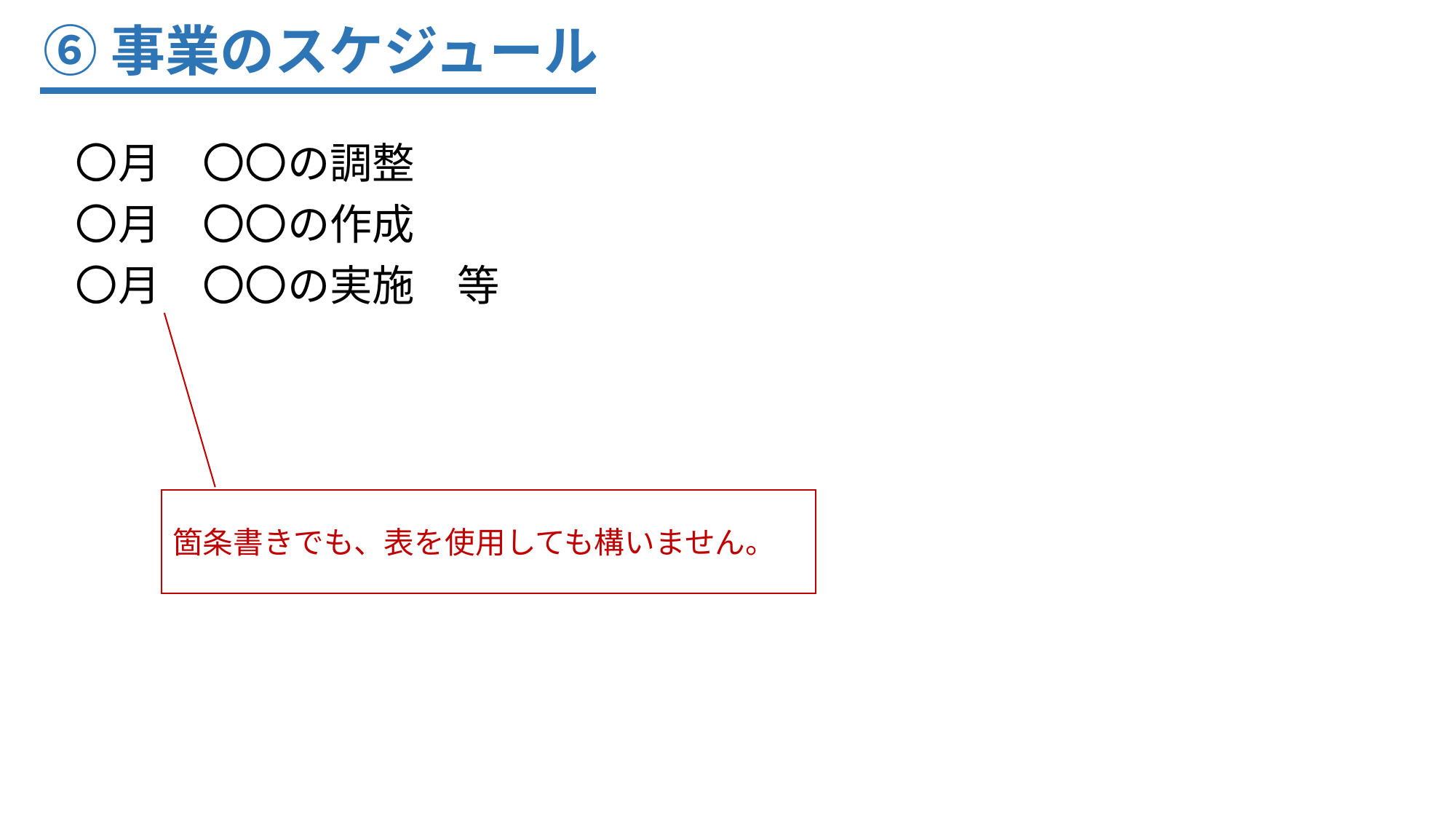

⑥事業のスケジュール

〇月　〇〇の調整
〇月　〇〇の作成
〇月　〇〇の実施　等

箇条書きでも、表を使用しても構いません。